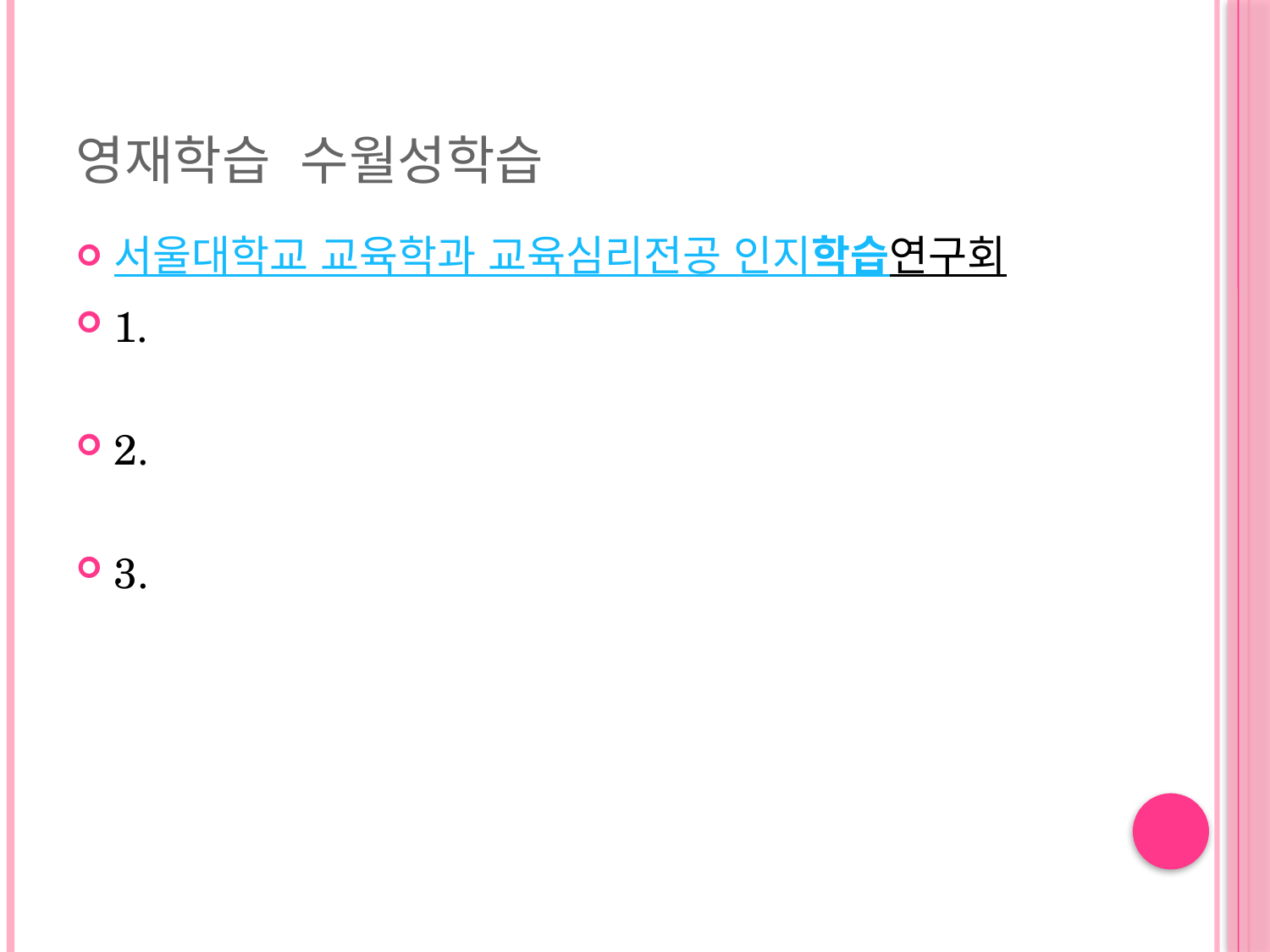

# 영재학습  수월성학습
서울대학교 교육학과 교육심리전공 인지학습연구회
1.

2.

3.